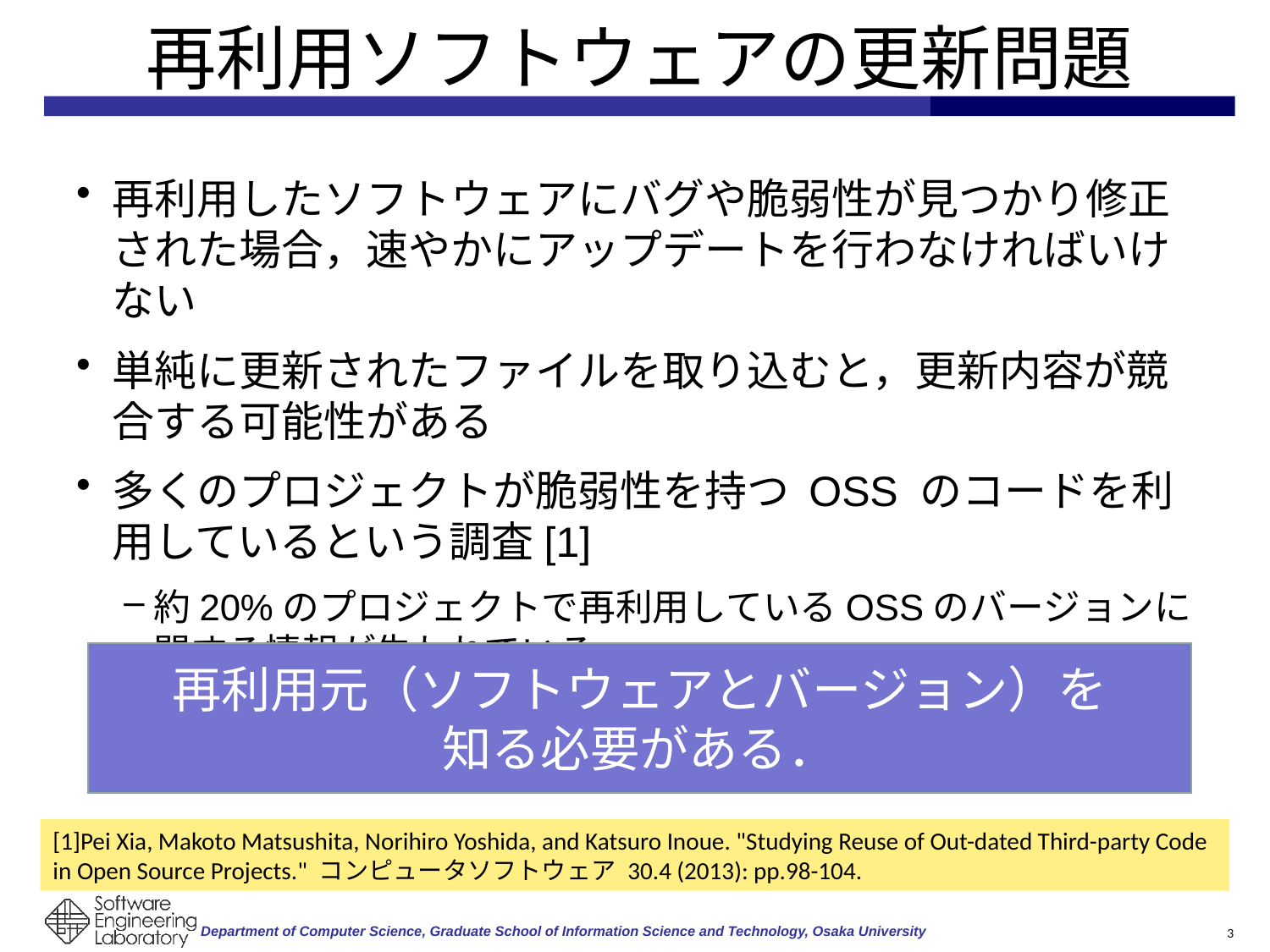

# 再利用ソフトウェアの更新問題
再利用したソフトウェアにバグや脆弱性が見つかり修正された場合，速やかにアップデートを行わなければいけない
単純に更新されたファイルを取り込むと，更新内容が競合する可能性がある
多くのプロジェクトが脆弱性を持つ OSS のコードを利用しているという調査[1]
約20%のプロジェクトで再利用しているOSSのバージョンに関する情報が失われている
再利用元（ソフトウェアとバージョン）を
知る必要がある．
[1]Pei Xia, Makoto Matsushita, Norihiro Yoshida, and Katsuro Inoue. "Studying Reuse of Out-dated Third-party Code in Open Source Projects." コンピュータソフトウェア 30.4 (2013): pp.98-104.
3